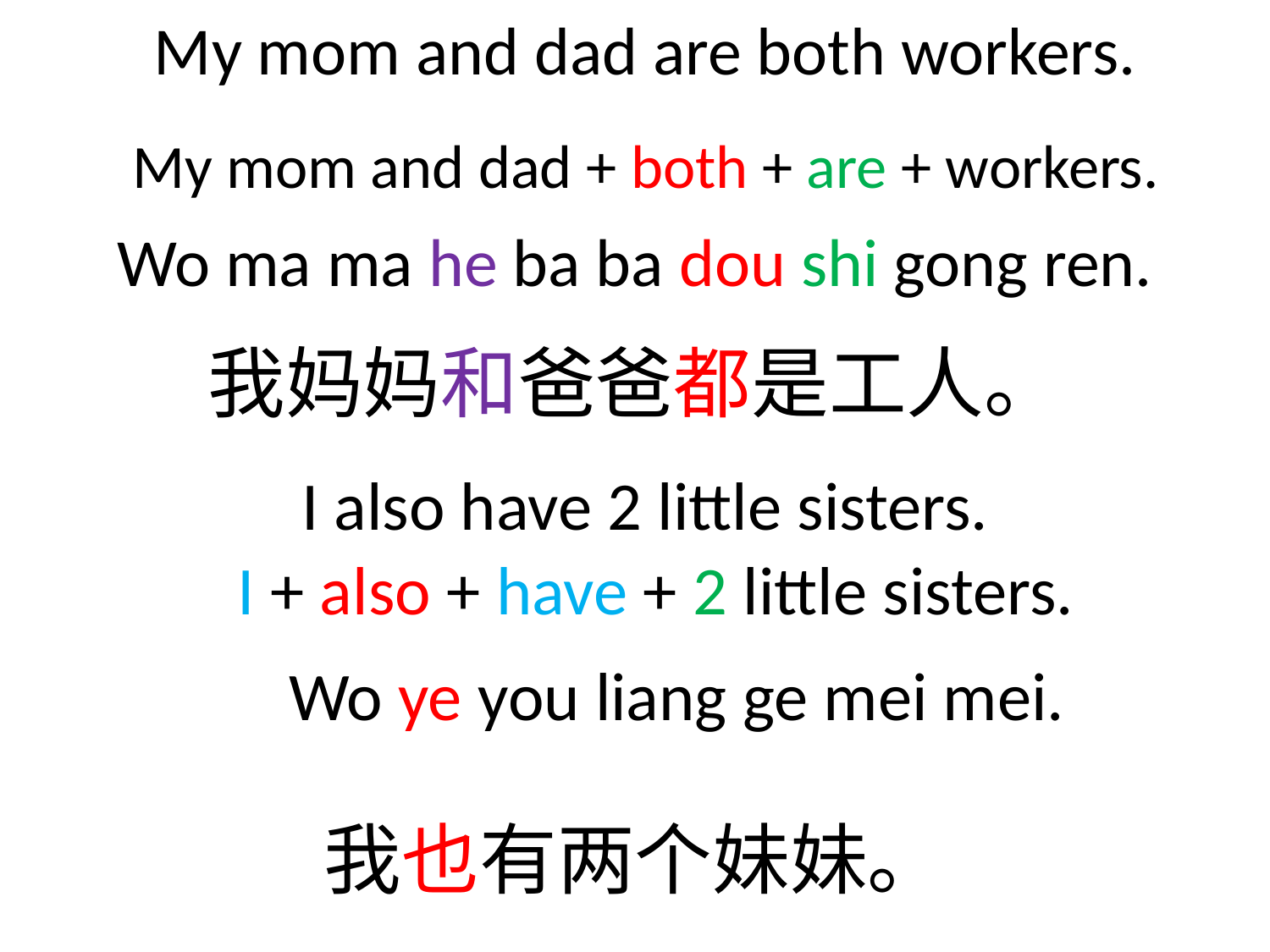

# My mom and dad are both workers.
My mom and dad + both + are + workers.
Wo ma ma he ba ba dou shi gong ren.
我妈妈和爸爸都是工人。
I also have 2 little sisters.
I + also + have + 2 little sisters.
Wo ye you liang ge mei mei.
我也有两个妹妹。